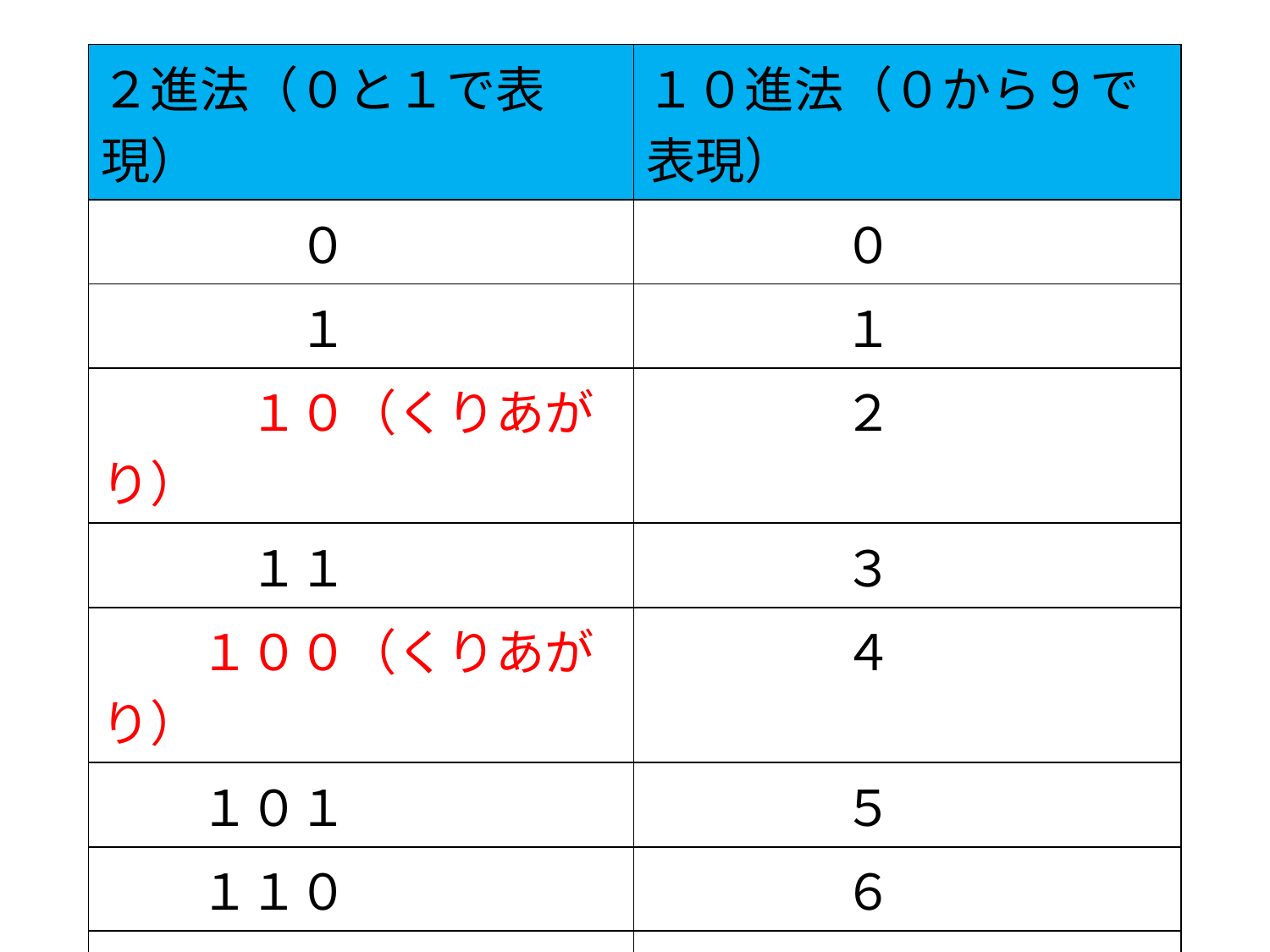

| ２進法（０と１で表現） | １０進法（０から９で表現） |
| --- | --- |
| ０ | ０ |
| １ | １ |
| １０（くりあがり） | ２ |
| １１ | ３ |
| １００（くりあがり） | ４ |
| １０１ | ５ |
| １１０ | ６ |
| １１１ | ７ |
| １０００（くりあがり） | ８ |
| １００１ | ９ |
| １０１０ | １０（くりあがり） |